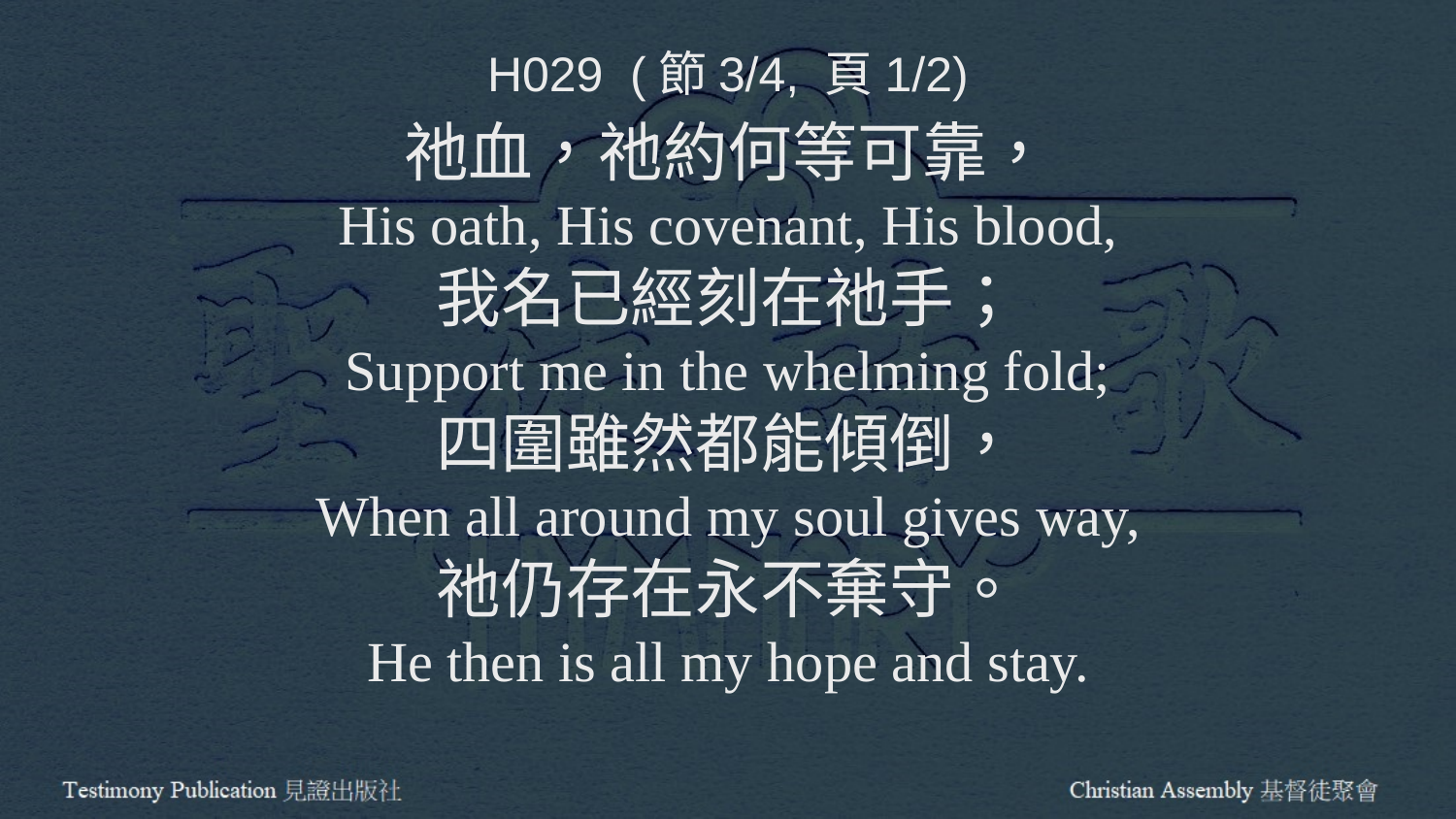

H029  (節3/4, 頁1/2)
祂血，祂約何等可靠，
His oath, His covenant, His blood,
我名已經刻在祂手；
Support me in the whelming fold;
四圍雖然都能傾倒，
When all around my soul gives way,
祂仍存在永不棄守。
He then is all my hope and stay.